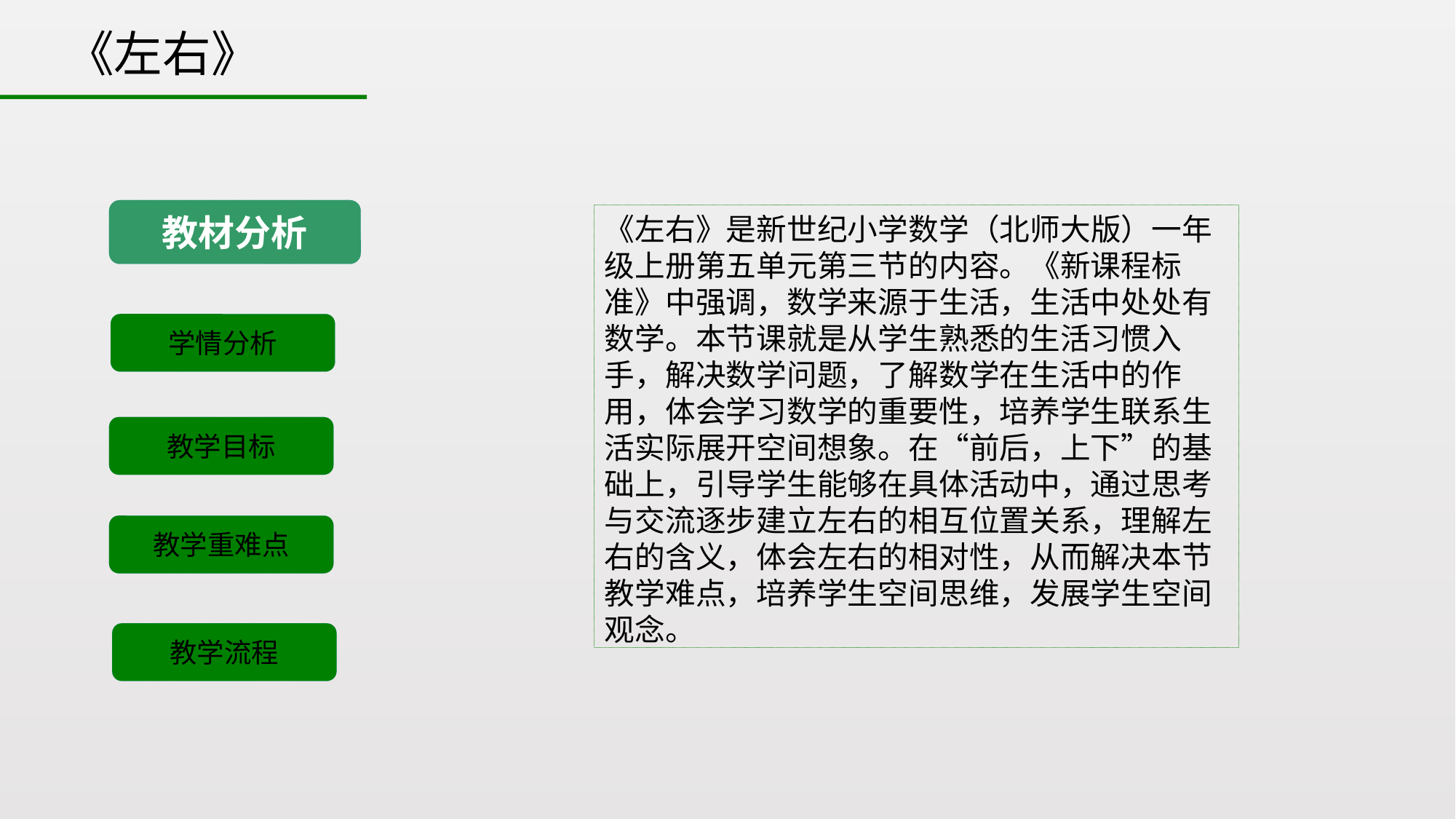

《左右》

教材分析
《左右》是新世纪小学数学（北师大版）一年级上册第五单元第三节的内容。《新课程标准》中强调，数学来源于生活，生活中处处有数学。本节课就是从学生熟悉的生活习惯入手，解决数学问题，了解数学在生活中的作用，体会学习数学的重要性，培养学生联系生活实际展开空间想象。在“前后，上下”的基础上，引导学生能够在具体活动中，通过思考与交流逐步建立左右的相互位置关系，理解左右的含义，体会左右的相对性，从而解决本节教学难点，培养学生空间思维，发展学生空间观念。
学情分析
教学目标
教学重难点
教学流程